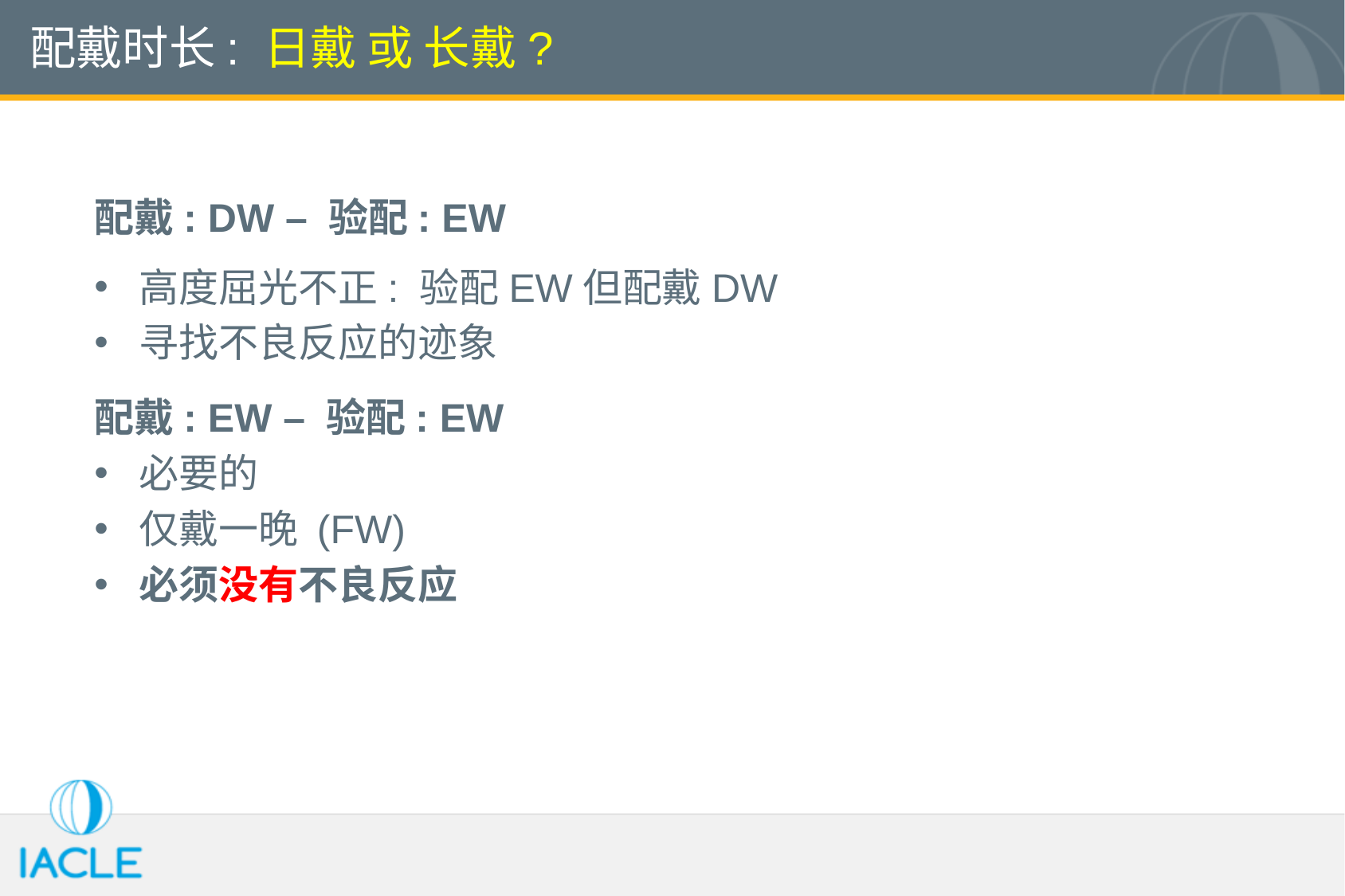

# 配戴时长: 日戴 或 长戴?
配戴: DW – 验配: EW
高度屈光不正: 验配EW但配戴DW
寻找不良反应的迹象
配戴: EW – 验配: EW
必要的
仅戴一晚 (FW)
必须没有不良反应